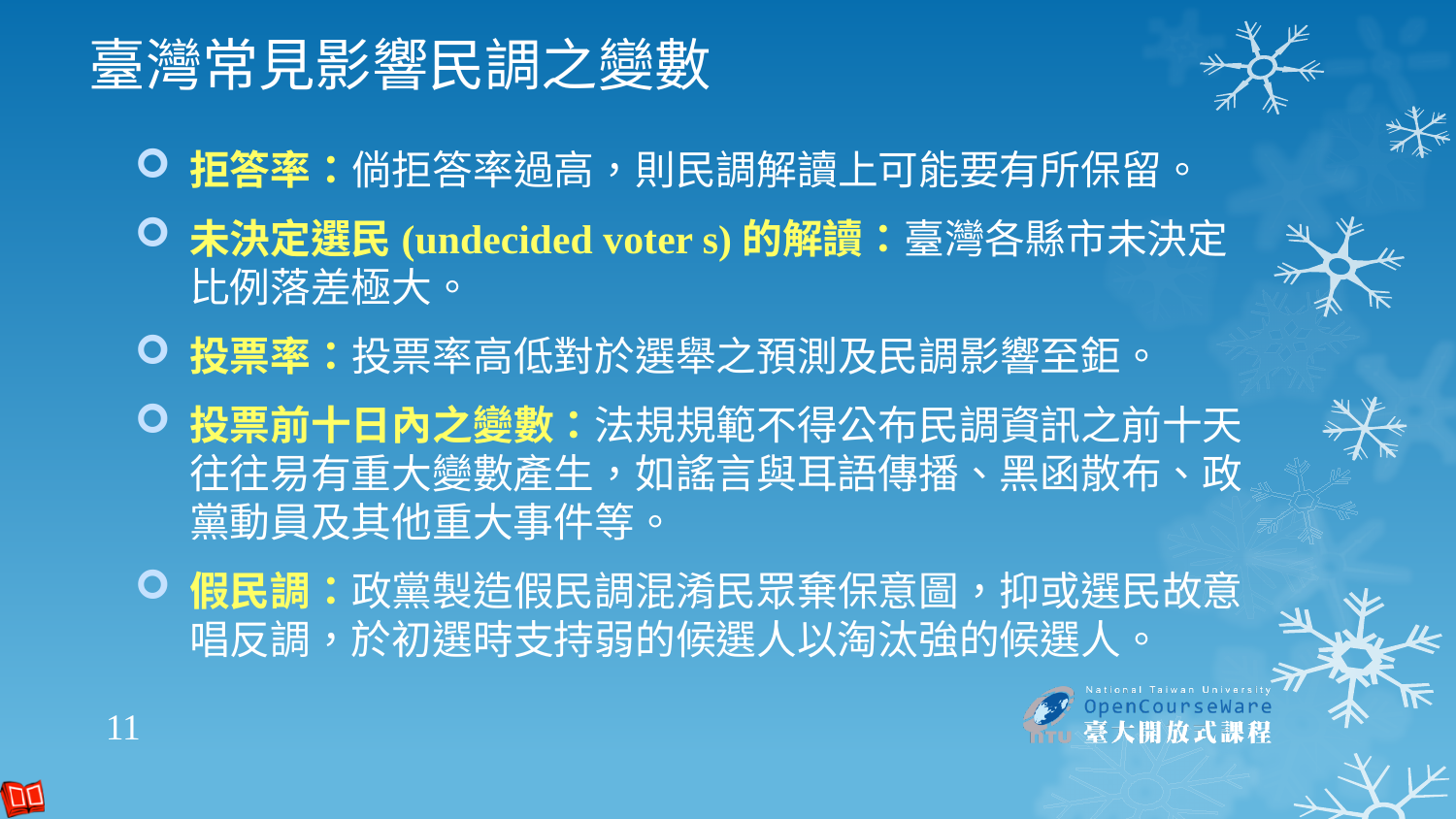

# 臺灣常見影響民調之變數
拒答率：倘拒答率過高，則民調解讀上可能要有所保留。
未決定選民(undecided voter s)的解讀：臺灣各縣市未決定比例落差極大。
投票率：投票率高低對於選舉之預測及民調影響至鉅。
投票前十日內之變數：法規規範不得公布民調資訊之前十天往往易有重大變數產生，如謠言與耳語傳播、黑函散布、政黨動員及其他重大事件等。
假民調：政黨製造假民調混淆民眾棄保意圖，抑或選民故意唱反調，於初選時支持弱的候選人以淘汰強的候選人。
11